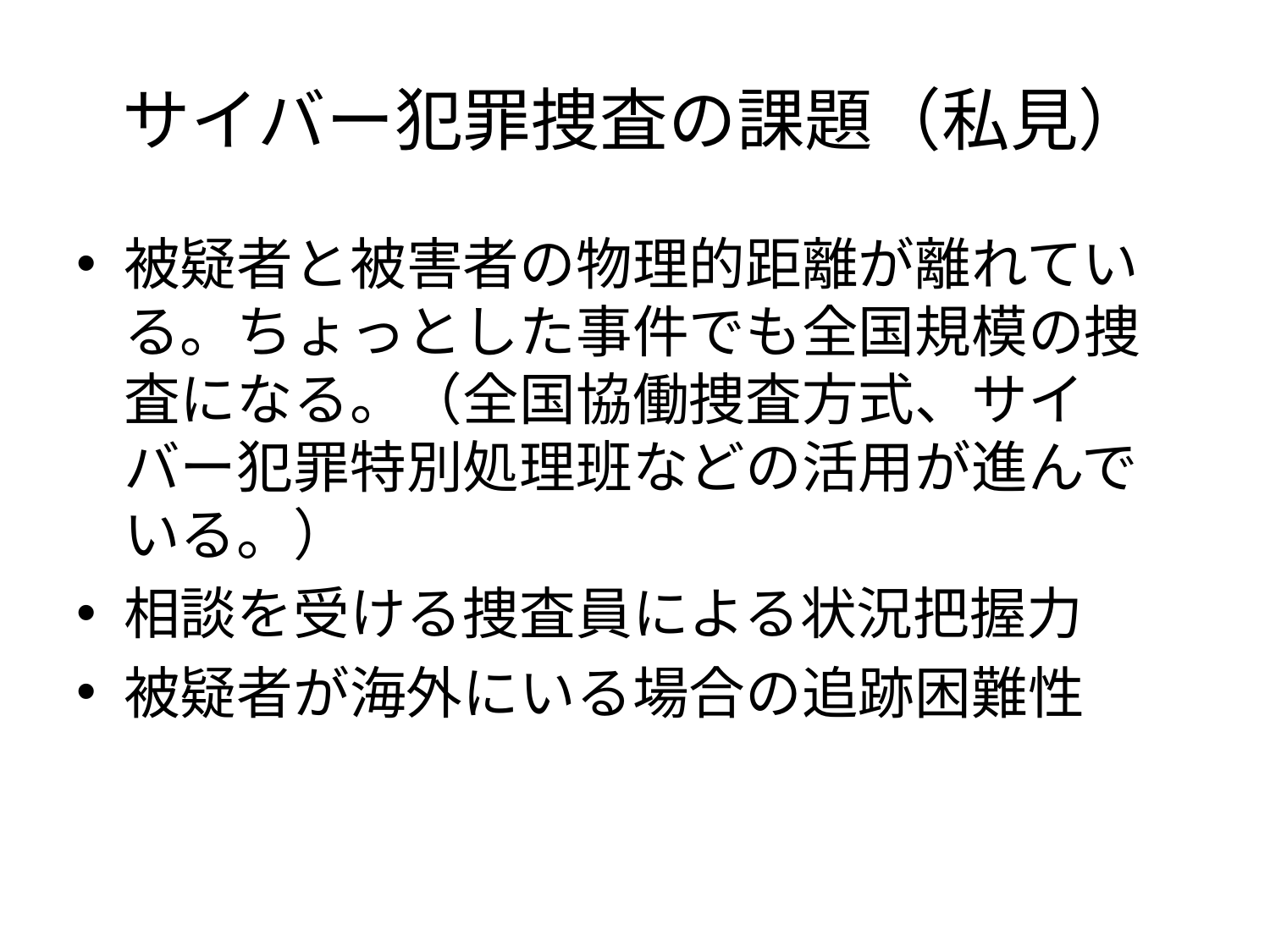

# サイバー犯罪捜査の課題（私見）
被疑者と被害者の物理的距離が離れている。ちょっとした事件でも全国規模の捜査になる。（全国協働捜査方式、サイバー犯罪特別処理班などの活用が進んでいる。）
相談を受ける捜査員による状況把握力
被疑者が海外にいる場合の追跡困難性